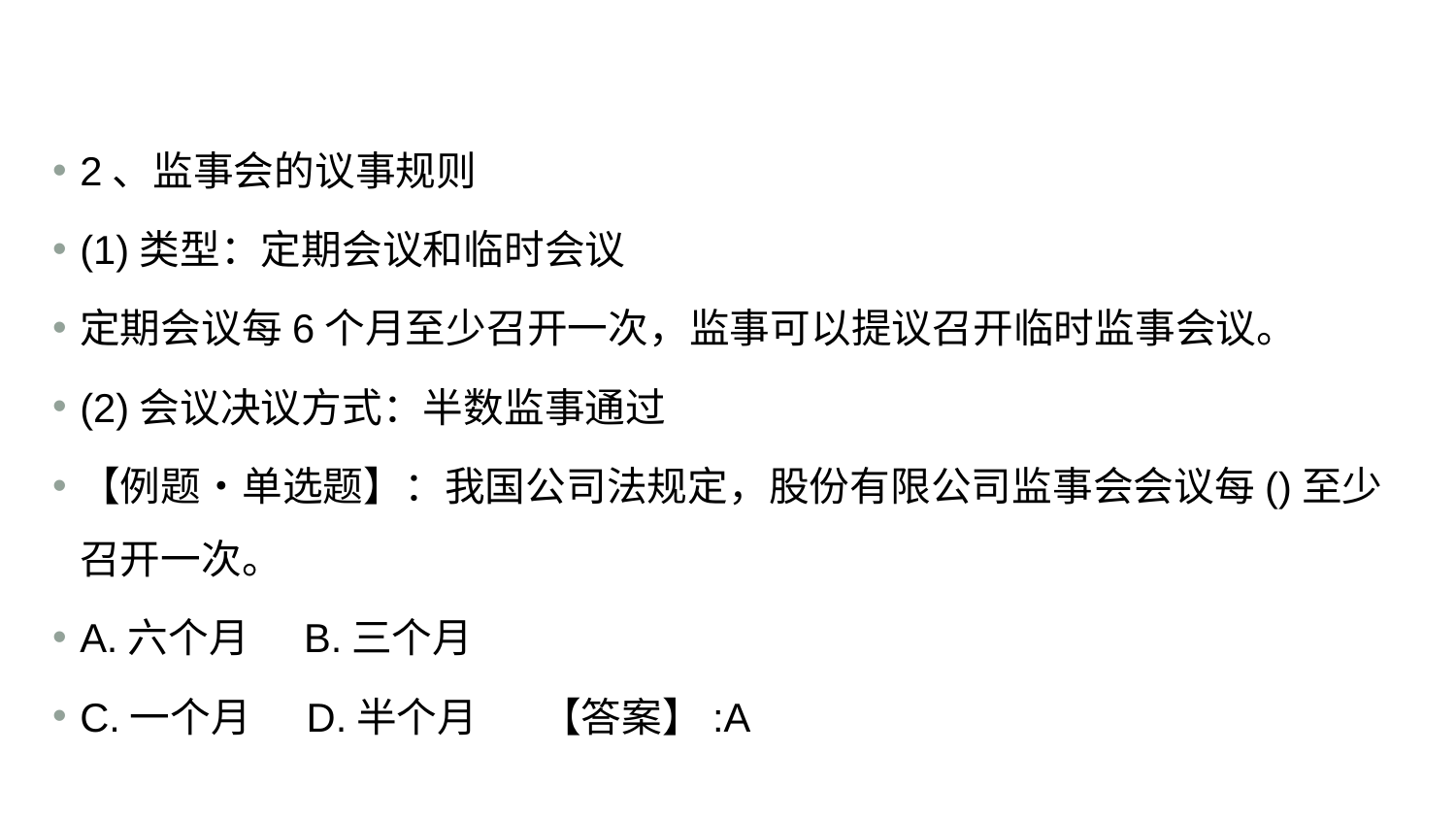

#
2、监事会的议事规则
(1)类型：定期会议和临时会议
定期会议每6个月至少召开一次，监事可以提议召开临时监事会议。
(2)会议决议方式：半数监事通过
【例题•单选题】：我国公司法规定，股份有限公司监事会会议每()至少召开一次。
A.六个月     B.三个月
C.一个月     D.半个月       【答案】:A